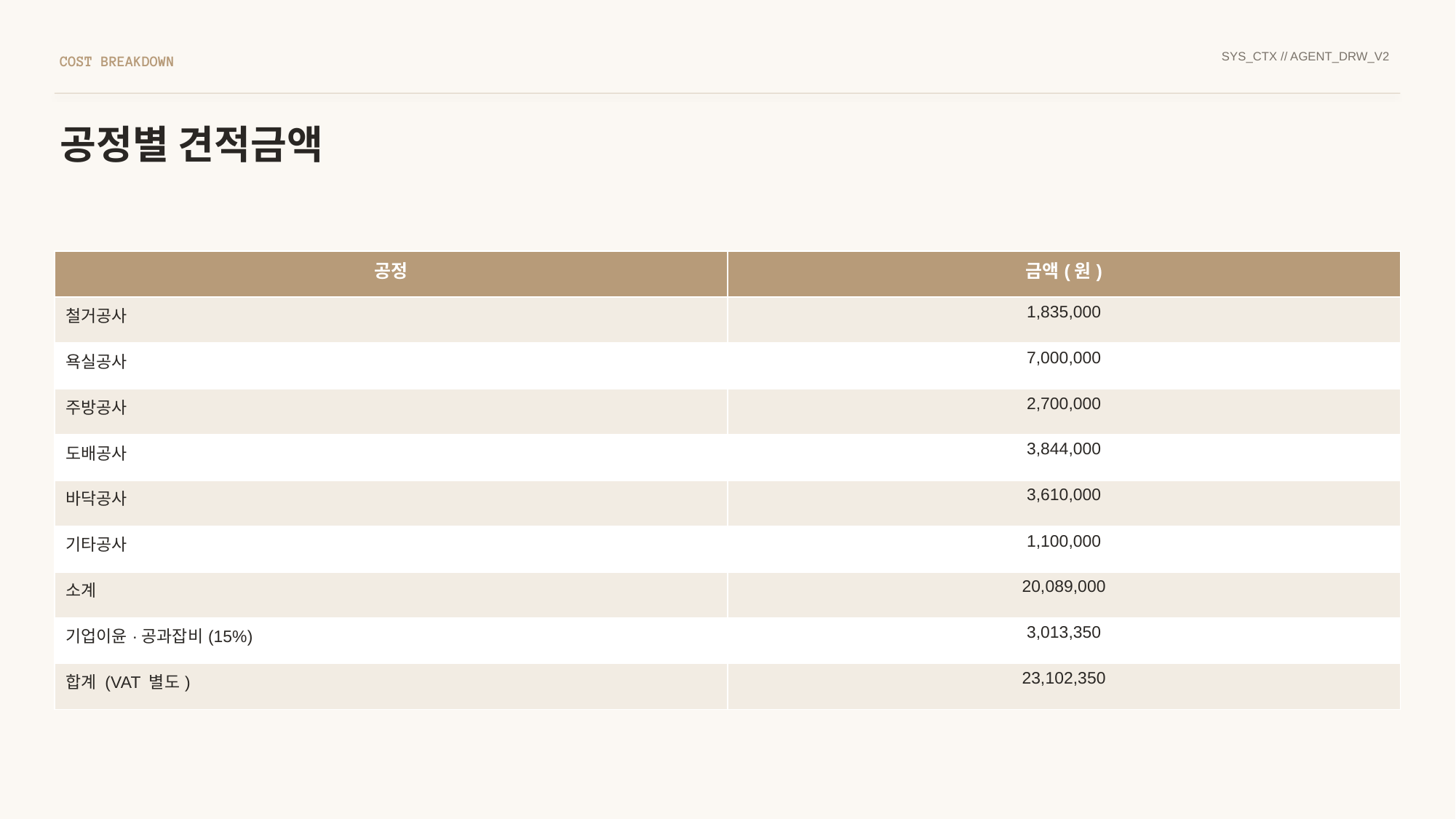

SYS_CTX // AGENT_DRW_V2
COST BREAKDOWN

공정별 견적금액
| 공정 | 금액(원) |
| --- | --- |
| 철거공사 | 1,835,000 |
| 욕실공사 | 7,000,000 |
| 주방공사 | 2,700,000 |
| 도배공사 | 3,844,000 |
| 바닥공사 | 3,610,000 |
| 기타공사 | 1,100,000 |
| 소계 | 20,089,000 |
| 기업이윤·공과잡비(15%) | 3,013,350 |
| 합계 (VAT 별도) | 23,102,350 |